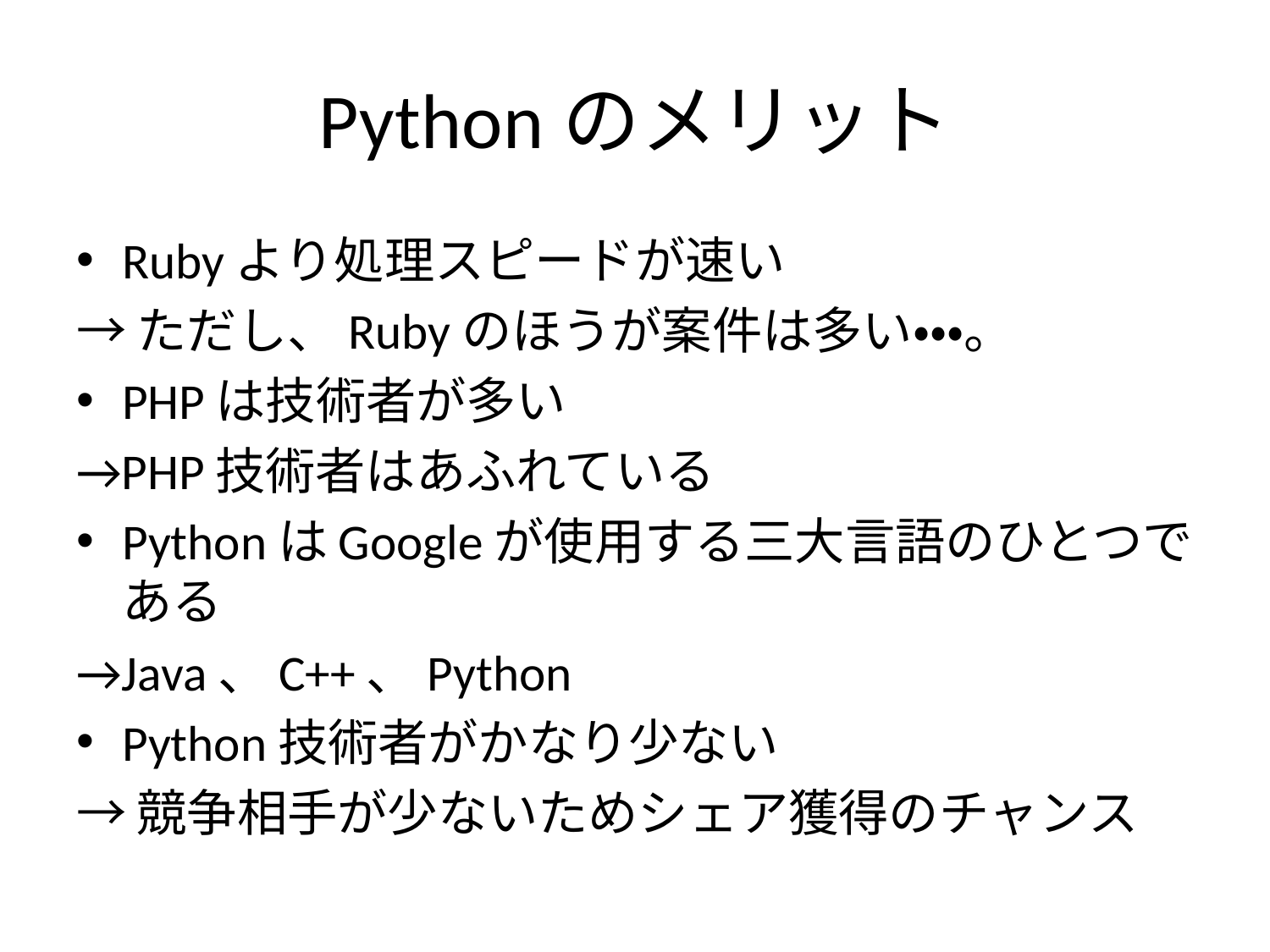

# Pythonのメリット
Rubyより処理スピードが速い
→ただし、Rubyのほうが案件は多い・・・。
PHPは技術者が多い
→PHP技術者はあふれている
PythonはGoogleが使用する三大言語のひとつである
→Java、C++、Python
Python技術者がかなり少ない
→競争相手が少ないためシェア獲得のチャンス